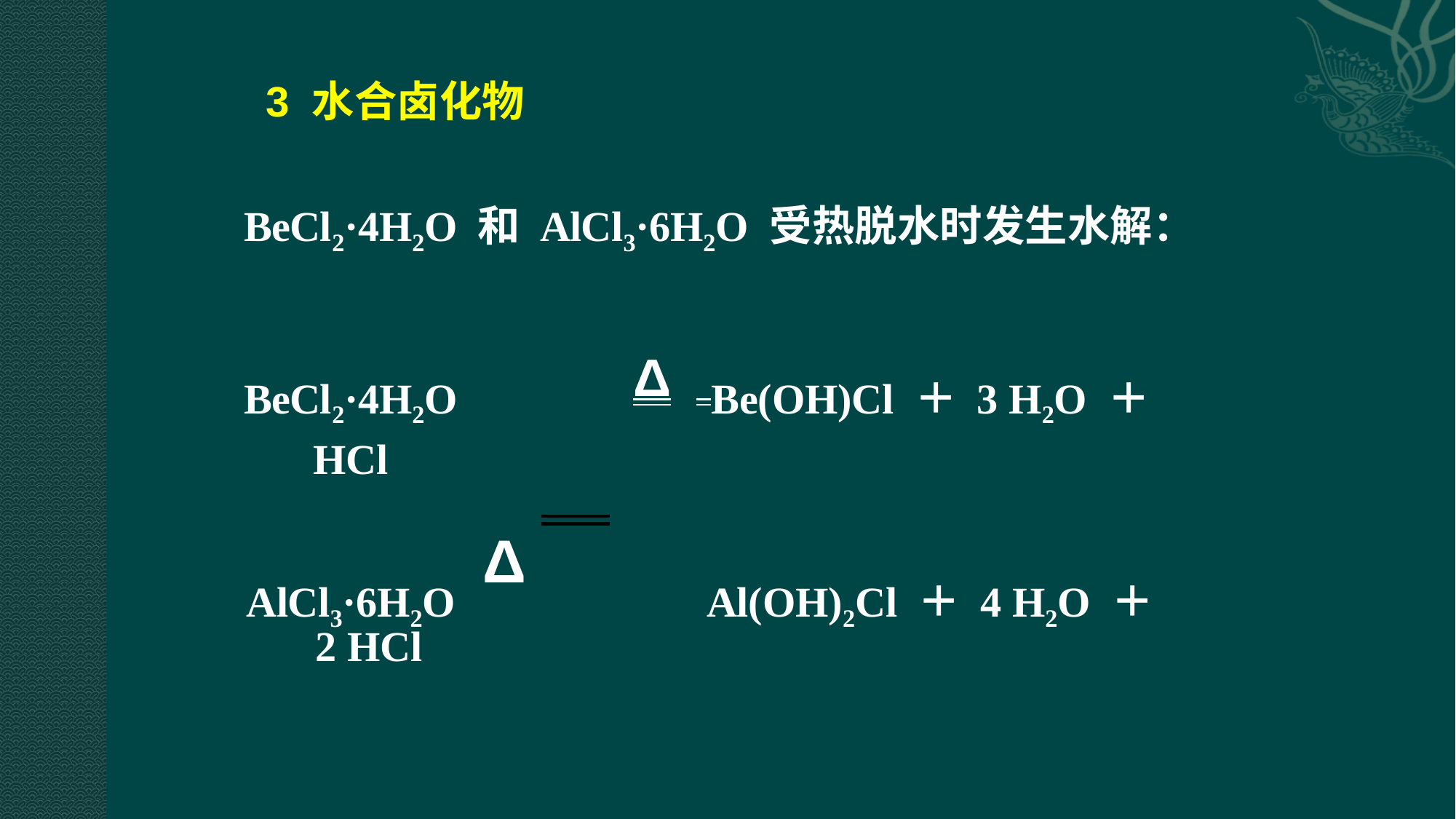

# 3 水合卤化物
BeCl2·4H2O 和 AlCl3·6H2O 受热脱水时发生水解：

BeCl2·4H2O	Δ Be(OH)Cl ＋ 3 H2O ＋ HCl
Δ
AlCl3·6H2O	Al(OH)2Cl ＋ 4 H2O ＋ 2 HCl